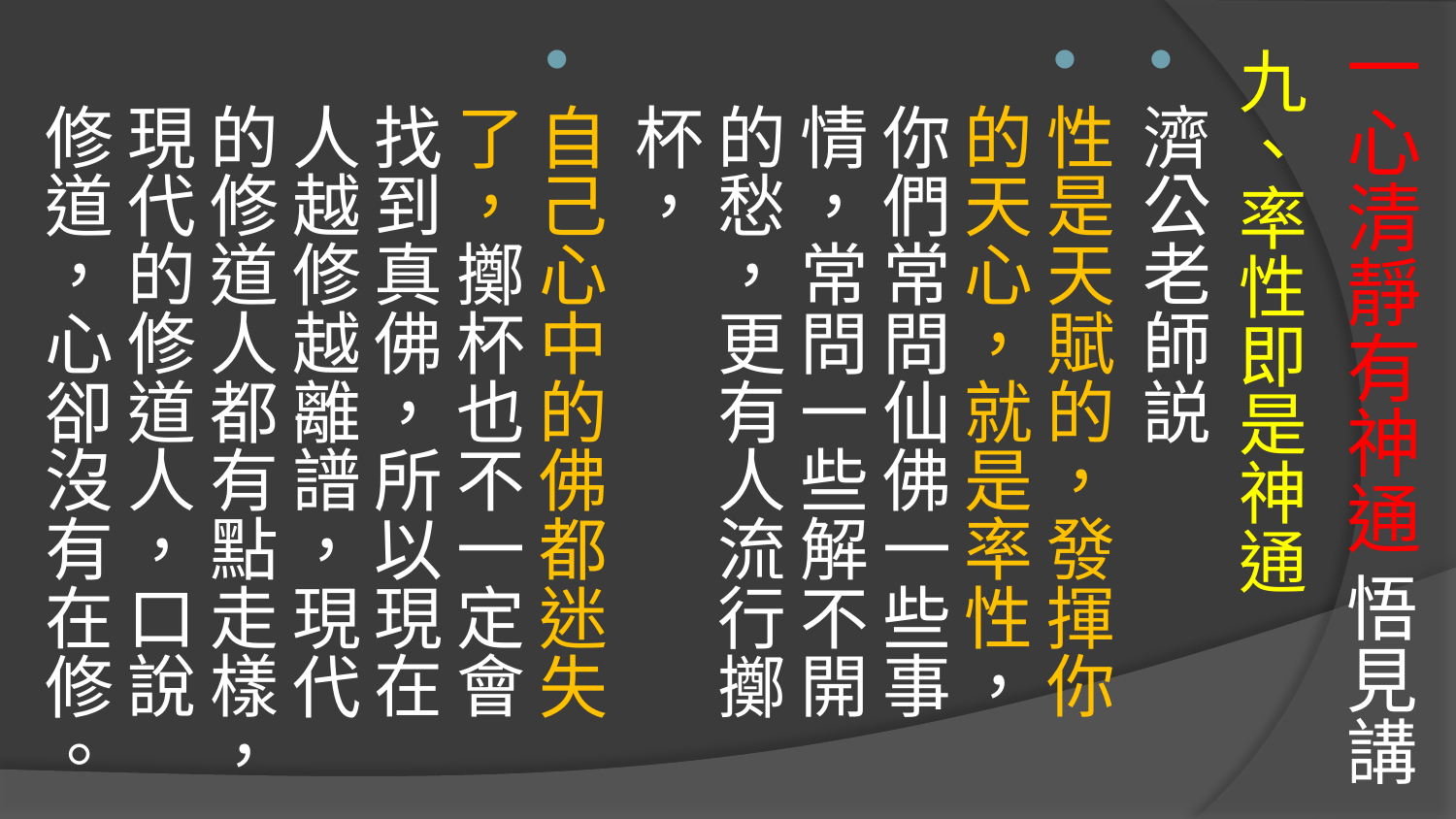

# 一心清靜有神通 悟見講
九、率性即是神通
濟公老師説
性是天賦的，發揮你的天心，就是率性，你們常問仙佛一些事情，常問一些解不開的愁，更有人流行擲杯，
自己心中的佛都迷失了，擲杯也不一定會找到真佛，所以現在人越修越離譜，現代的修道人都有點走樣，現代的修道人，口說修道，心卻沒有在修。